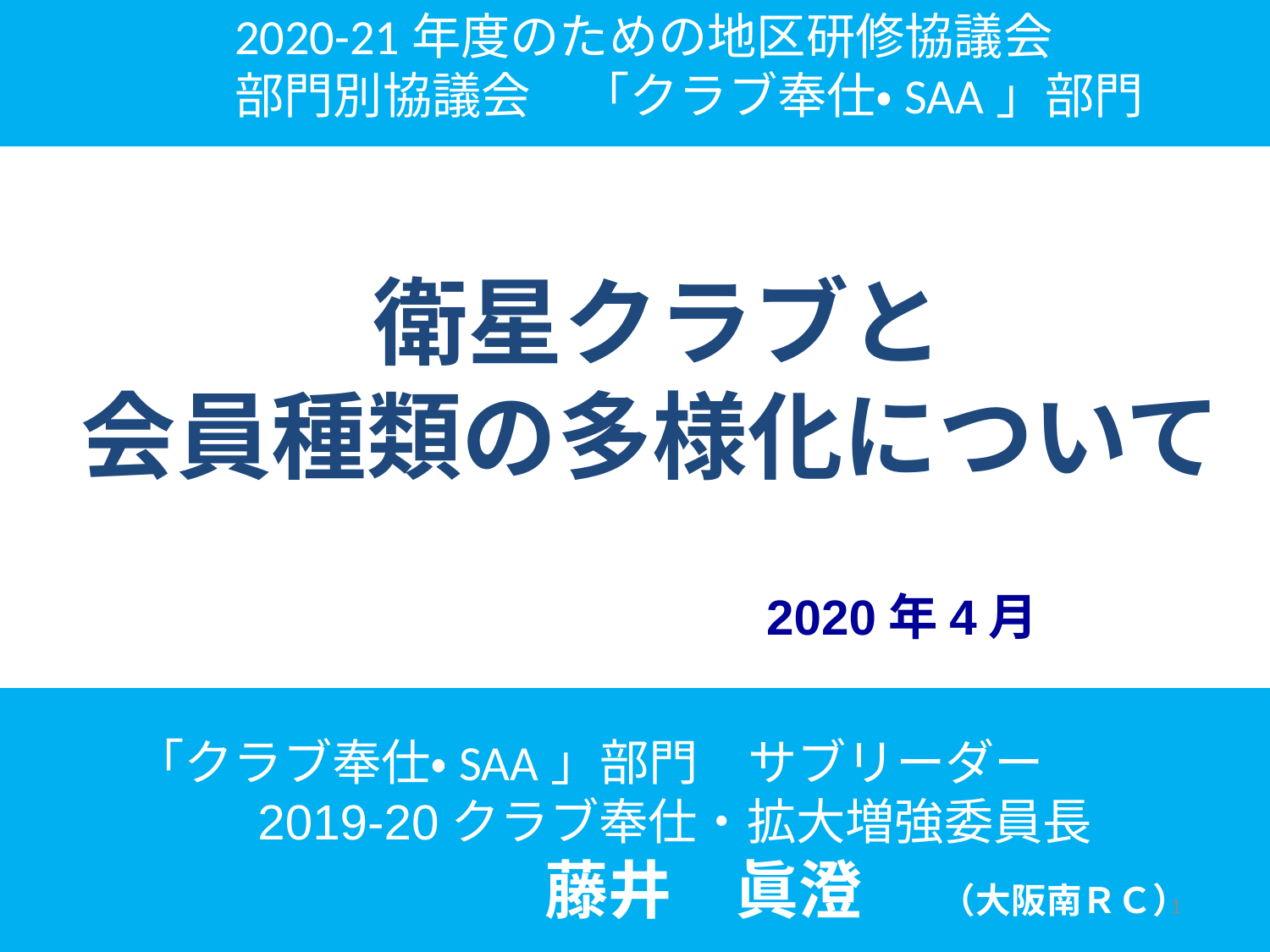

2020-21年度のための地区研修協議会
部門別協議会　「クラブ奉仕・SAA」部門
衛星クラブと
会員種類の多様化について
2020年4月

「クラブ奉仕・SAA」部門　サブリーダー
　2019-20クラブ奉仕・拡大増強委員長
  　　　　　　　　　藤井　眞澄 　（大阪南ＲＣ）
1